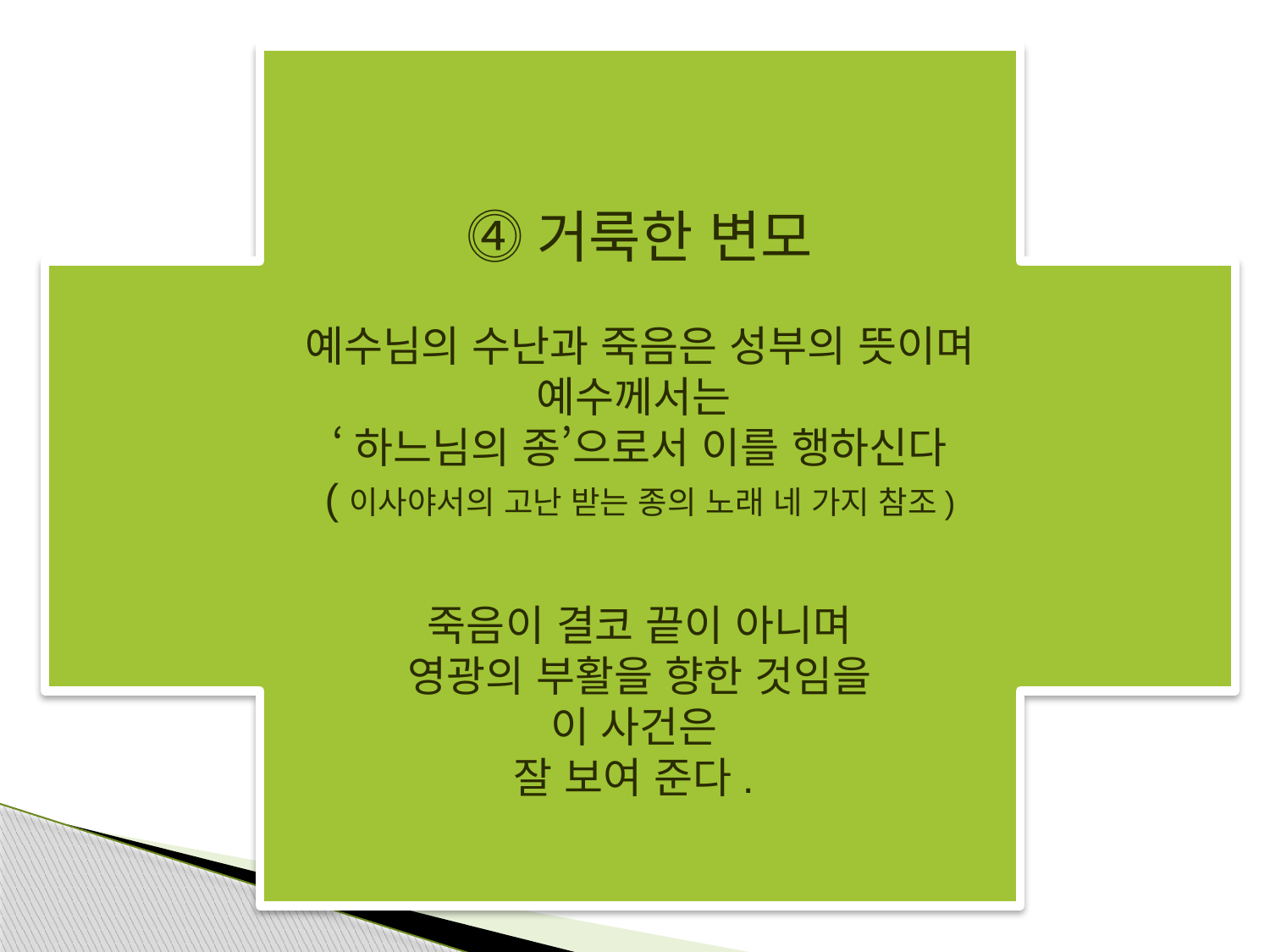

⓸거룩한 변모

예수님의 수난과 죽음은 성부의 뜻이며
예수께서는
‘하느님의 종’으로서 이를 행하신다
(이사야서의 고난 받는 종의 노래 네 가지 참조)

죽음이 결코 끝이 아니며
영광의 부활을 향한 것임을
이 사건은
잘 보여 준다.